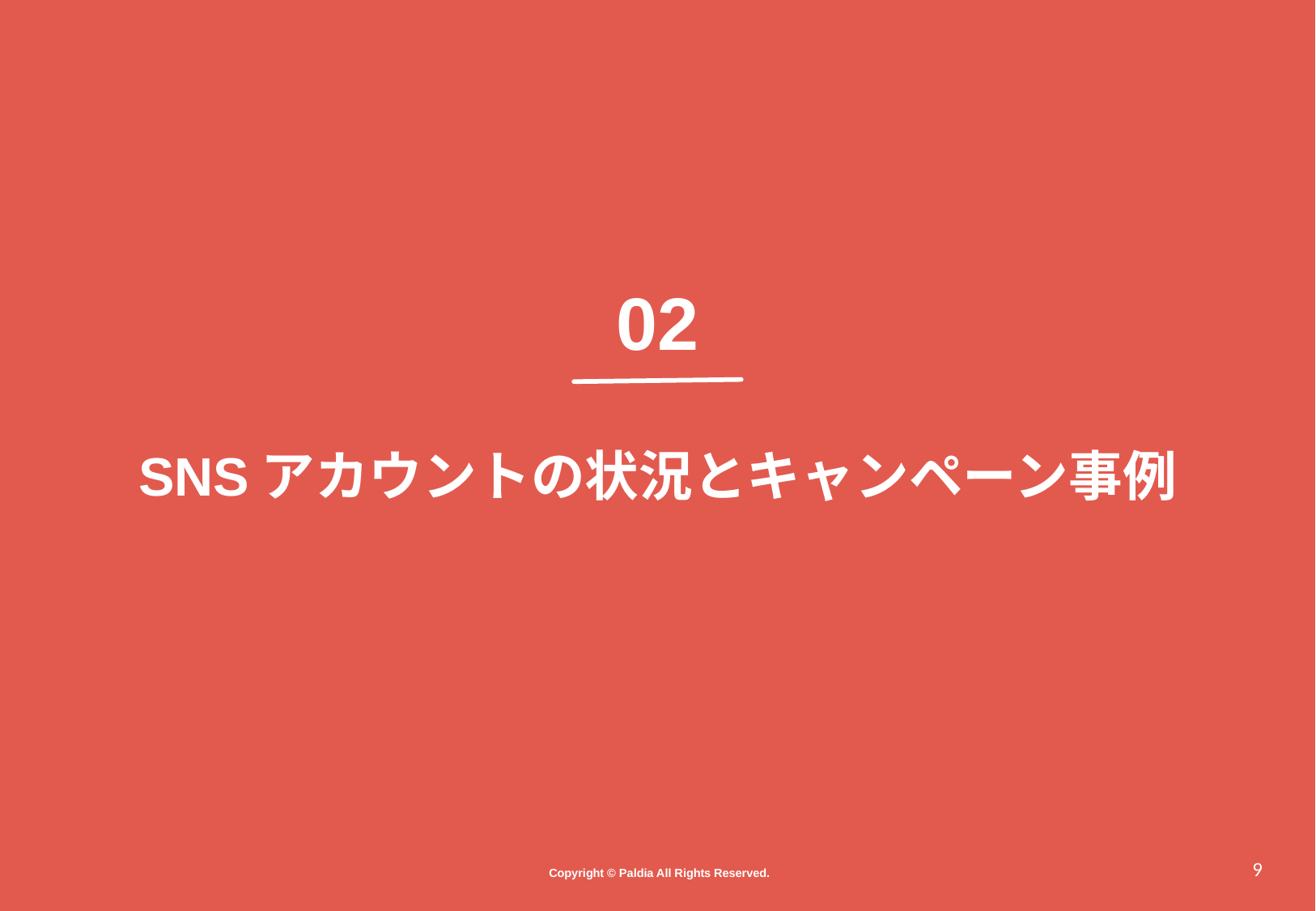

02
# SNSアカウントの状況とキャンペーン事例
9
Copyright © Paldia All Rights Reserved.